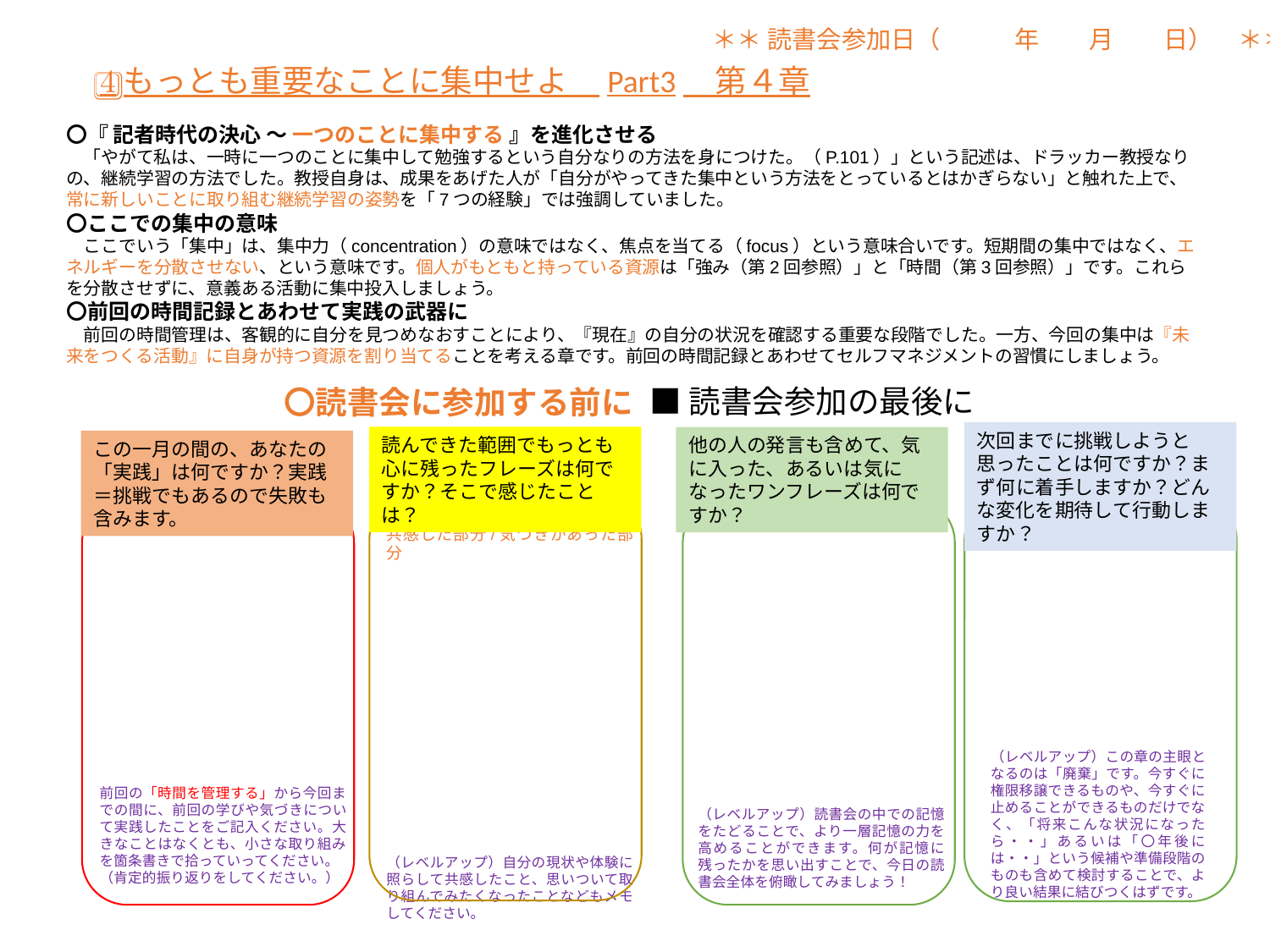

＊＊ 読書会参加日（　　　年　　月　　日）　＊＊
# 4⃣もっとも重要なことに集中せよ　Part3　第４章
〇『 記者時代の決心 ～ 一つのことに集中する 』を進化させる
　「やがて私は、一時に一つのことに集中して勉強するという自分なりの方法を身につけた。（P.101）」という記述は、ドラッカー教授なりの、継続学習の方法でした。教授自身は、成果をあげた人が「自分がやってきた集中という方法をとっているとはかぎらない」と触れた上で、常に新しいことに取り組む継続学習の姿勢を「7つの経験」では強調していました。
〇ここでの集中の意味
　ここでいう「集中」は、集中力（concentration）の意味ではなく、焦点を当てる（focus）という意味合いです。短期間の集中ではなく、エネルギーを分散させない、という意味です。個人がもともと持っている資源は「強み（第2回参照）」と「時間（第3回参照）」です。これらを分散させずに、意義ある活動に集中投入しましょう。
〇前回の時間記録とあわせて実践の武器に
　前回の時間管理は、客観的に自分を見つめなおすことにより、『現在』の自分の状況を確認する重要な段階でした。一方、今回の集中は『未来をつくる活動』に自身が持つ資源を割り当てることを考える章です。前回の時間記録とあわせてセルフマネジメントの習慣にしましょう。

■読書会参加の最後に
〇読書会に参加する前に
次回までに挑戦しようと思ったことは何ですか？まず何に着手しますか？どんな変化を期待して行動しますか？
読んできた範囲でもっとも心に残ったフレーズは何ですか？そこで感じたことは？
他の人の発言も含めて、気に入った、あるいは気になったワンフレーズは何ですか？
この一月の間の、あなたの「実践」は何ですか？実践＝挑戦でもあるので失敗も含みます。

共感した部分/気づきがあった部分

（レベルアップ）自分の現状や体験に照らして共感したこと、思いついて取り組んでみたくなったことなどもメモしてください。

（レベルアップ）この章の主眼となるのは「廃棄」です。今すぐに権限移譲できるものや、今すぐに止めることができるものだけでなく、「将来こんな状況になったら・・」あるいは「〇年後には・・」という候補や準備段階のものも含めて検討することで、より良い結果に結びつくはずです。

（レベルアップ）読書会の中での記憶をたどることで、より一層記憶の力を高めることができます。何が記憶に残ったかを思い出すことで、今日の読書会全体を俯瞰してみましょう！

前回の「時間を管理する」から今回までの間に、前回の学びや気づきについて実践したことをご記入ください。大きなことはなくとも、小さな取り組みを箇条書きで拾っていってください。
（肯定的振り返りをしてください。）